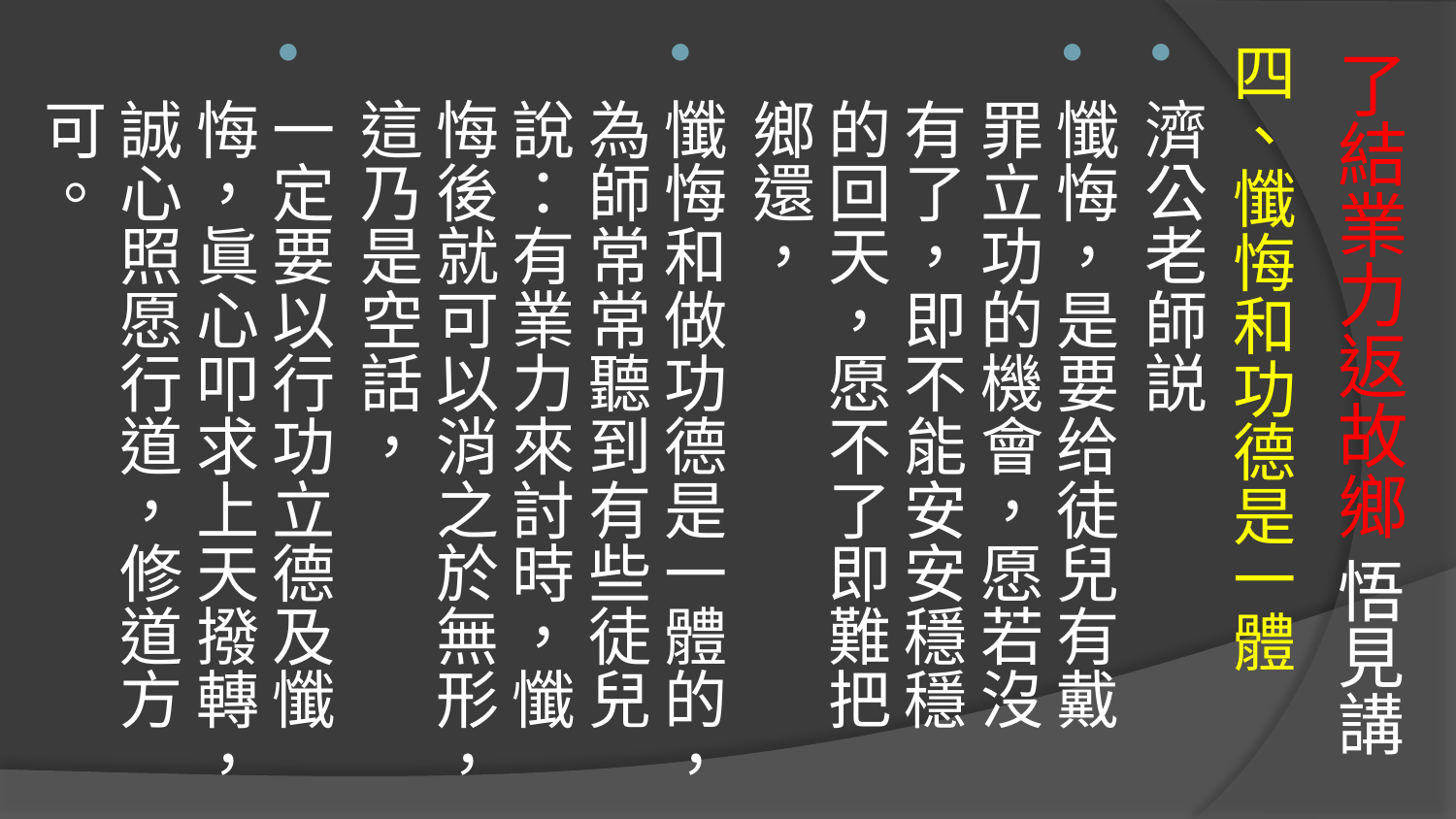

# 了結業力返故鄉 悟見講
四、懺悔和功德是一體
濟公老師説
懺悔，是要给徒兒有戴罪立功的機會，愿若沒有了，即不能安安穩穩的回天，愿不了即難把鄉還，
懺悔和做功德是一體的，為師常常聽到有些徒兒說：有業力來討時，懺悔後就可以消之於無形，這乃是空話，
一定要以行功立德及懺悔，眞心叩求上天撥轉，誠心照愿行道，修道方可。